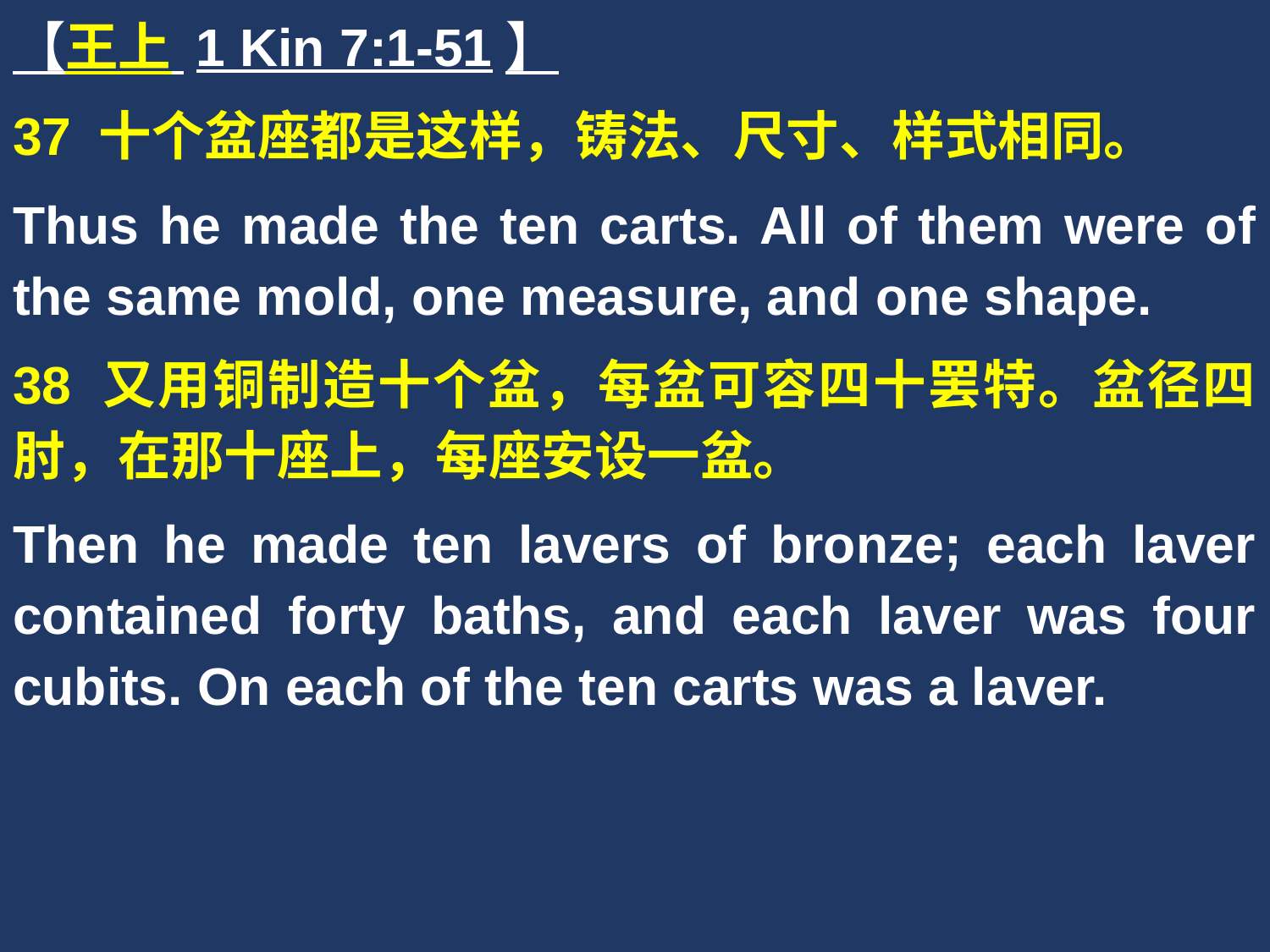

【王上 1 Kin 7:1-51】
37 十个盆座都是这样，铸法、尺寸、样式相同。
Thus he made the ten carts. All of them were of the same mold, one measure, and one shape.
38 又用铜制造十个盆，每盆可容四十罢特。盆径四肘，在那十座上，每座安设一盆。
Then he made ten lavers of bronze; each laver contained forty baths, and each laver was four cubits. On each of the ten carts was a laver.